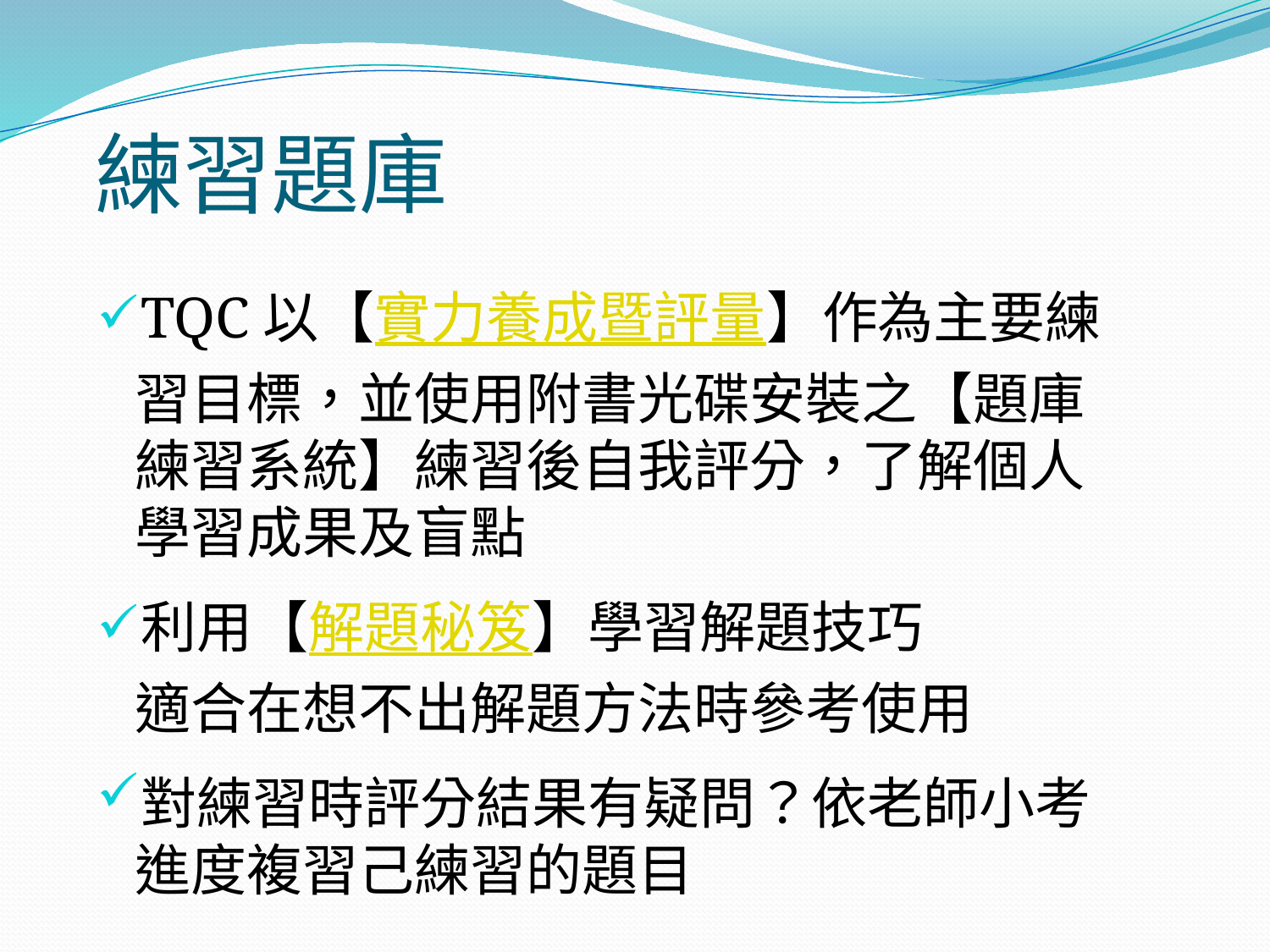

# 練習題庫
TQC以【實力養成暨評量】作為主要練習目標，並使用附書光碟安裝之【題庫練習系統】練習後自我評分，了解個人學習成果及盲點
利用【解題秘笈】學習解題技巧
適合在想不出解題方法時參考使用
對練習時評分結果有疑問？依老師小考進度複習己練習的題目